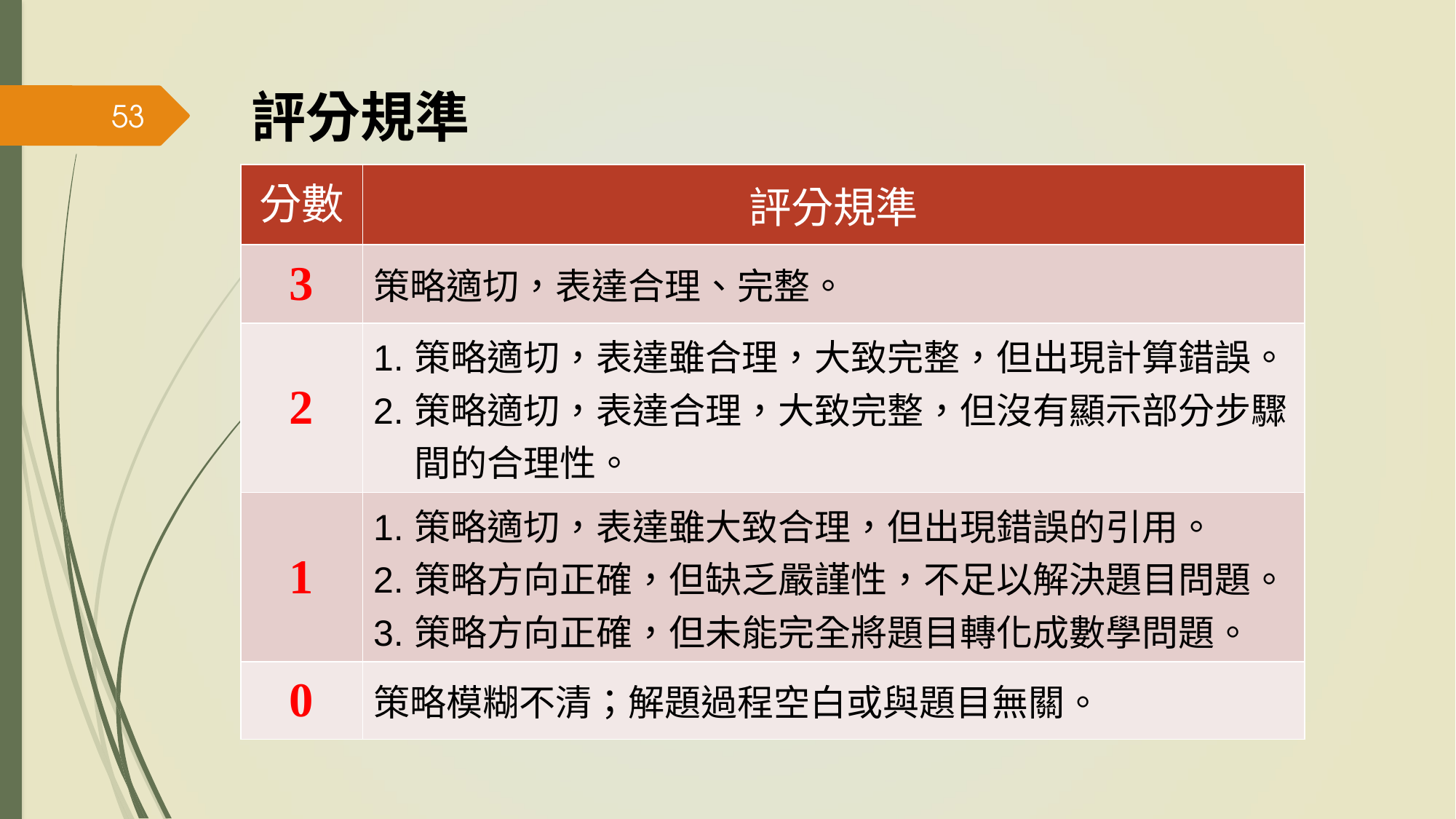

# 評分規準
53
| 分數 | 評分規準 |
| --- | --- |
| 3 | 策略適切，表達合理、完整。 |
| 2 | 策略適切，表達雖合理，大致完整，但出現計算錯誤。 策略適切，表達合理，大致完整，但沒有顯示部分步驟間的合理性。 |
| 1 | 策略適切，表達雖大致合理，但出現錯誤的引用。 策略方向正確，但缺乏嚴謹性，不足以解決題目問題。 策略方向正確，但未能完全將題目轉化成數學問題。 |
| 0 | 策略模糊不清；解題過程空白或與題目無關。 |